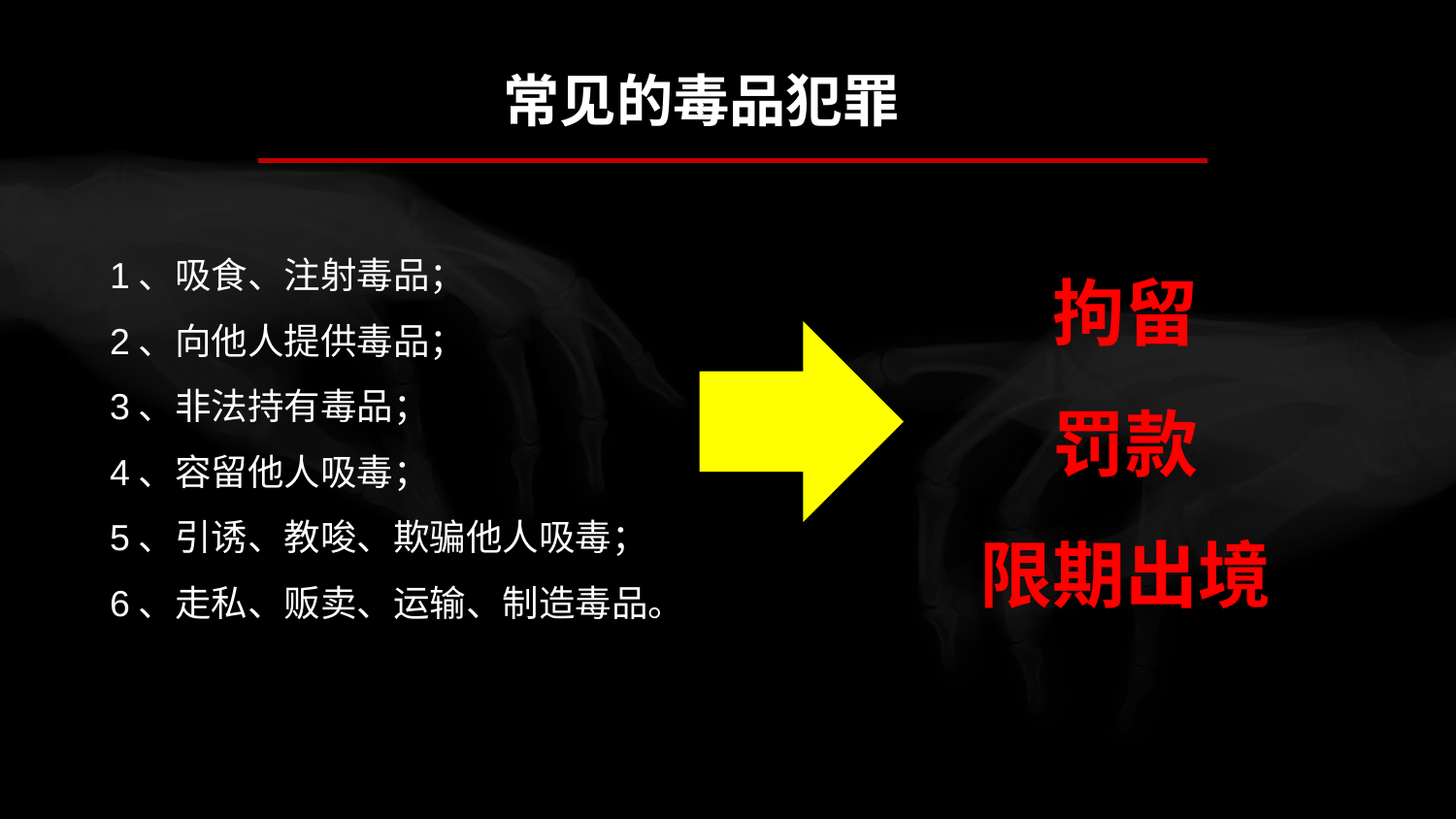

常见的毒品犯罪

拘留
罚款
限期出境
1、吸食、注射毒品；
2、向他人提供毒品；
3、非法持有毒品；
4、容留他人吸毒；
5、引诱、教唆、欺骗他人吸毒；
6、走私、贩卖、运输、制造毒品。